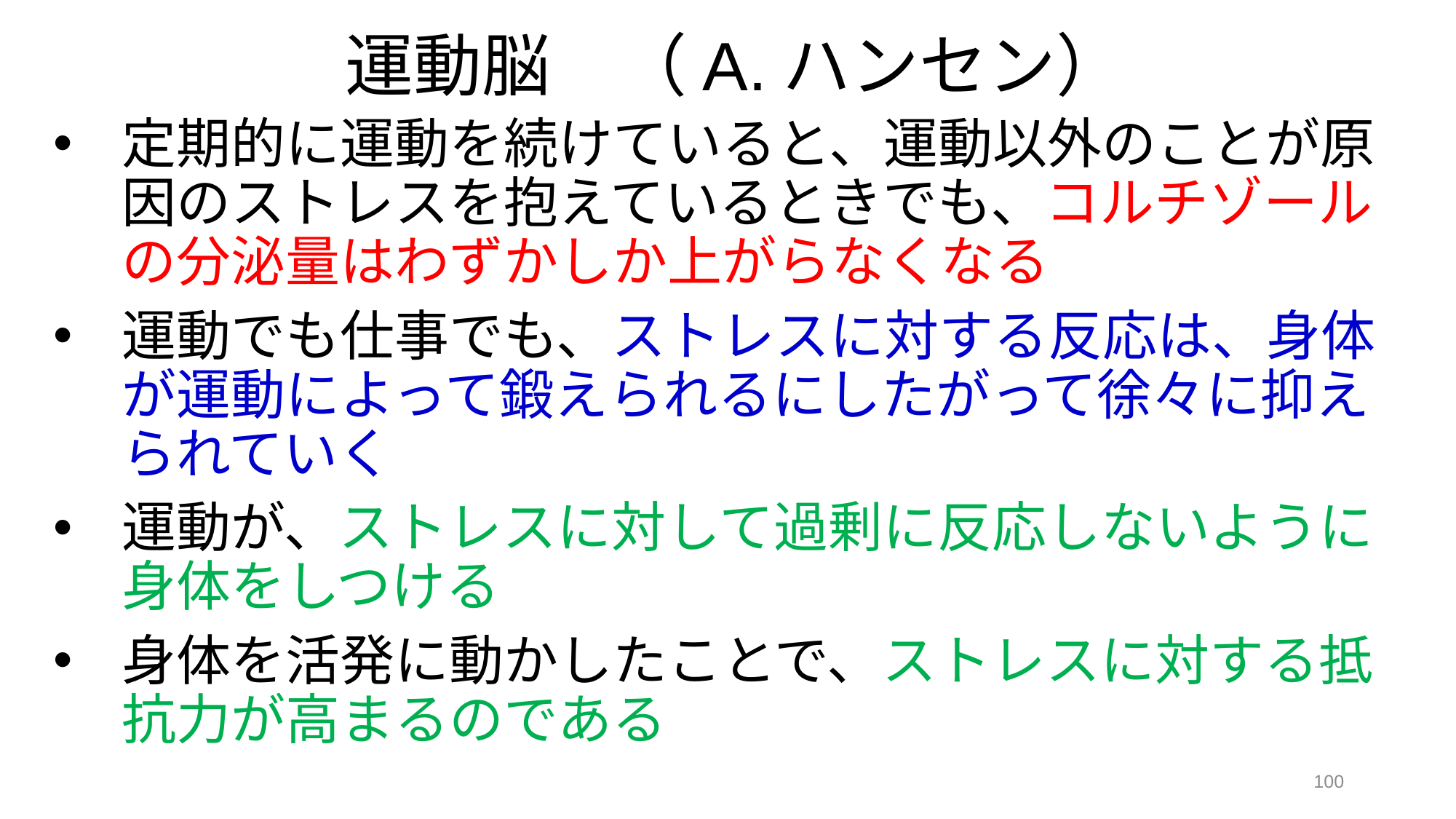

# 運動脳　（A.ハンセン）
定期的に運動を続けていると、運動以外のことが原因のストレスを抱えているときでも、コルチゾールの分泌量はわずかしか上がらなくなる
運動でも仕事でも、ストレスに対する反応は、身体が運動によって鍛えられるにしたがって徐々に抑えられていく
運動が、ストレスに対して過剰に反応しないように身体をしつける
身体を活発に動かしたことで、ストレスに対する抵抗力が高まるのである
100